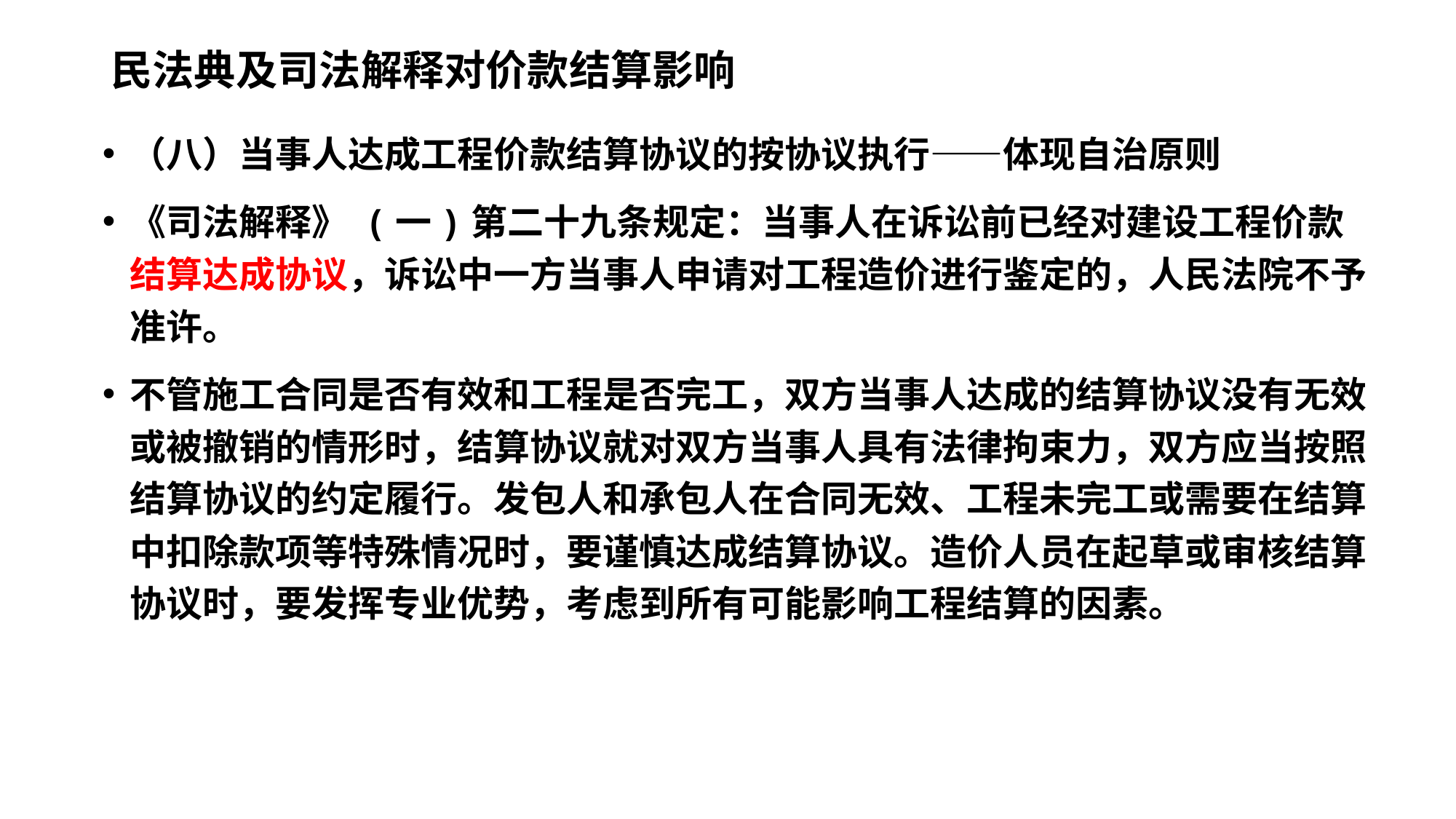

# 民法典及司法解释对价款结算影响
（八）当事人达成工程价款结算协议的按协议执行——体现自治原则
《司法解释》 (一)第二十九条规定：当事人在诉讼前已经对建设工程价款结算达成协议，诉讼中一方当事人申请对工程造价进行鉴定的，人民法院不予准许。
不管施工合同是否有效和工程是否完工，双方当事人达成的结算协议没有无效或被撤销的情形时，结算协议就对双方当事人具有法律拘束力，双方应当按照结算协议的约定履行。发包人和承包人在合同无效、工程未完工或需要在结算中扣除款项等特殊情况时，要谨慎达成结算协议。造价人员在起草或审核结算协议时，要发挥专业优势，考虑到所有可能影响工程结算的因素。